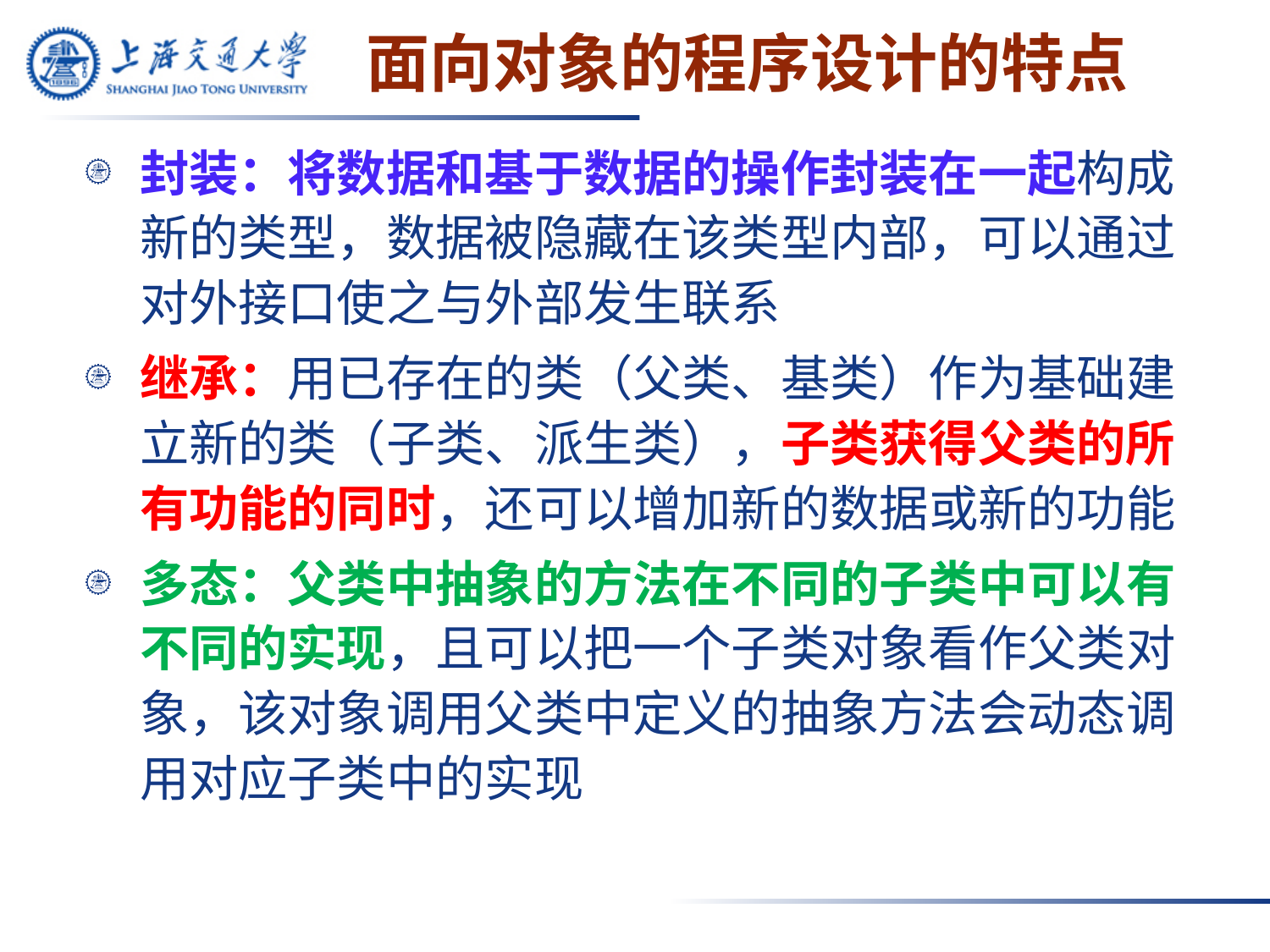

# 面向对象的程序设计的特点
封装：将数据和基于数据的操作封装在一起构成新的类型，数据被隐藏在该类型内部，可以通过对外接口使之与外部发生联系
继承：用已存在的类（父类、基类）作为基础建立新的类（子类、派生类），子类获得父类的所有功能的同时，还可以增加新的数据或新的功能
多态：父类中抽象的方法在不同的子类中可以有不同的实现，且可以把一个子类对象看作父类对象，该对象调用父类中定义的抽象方法会动态调用对应子类中的实现